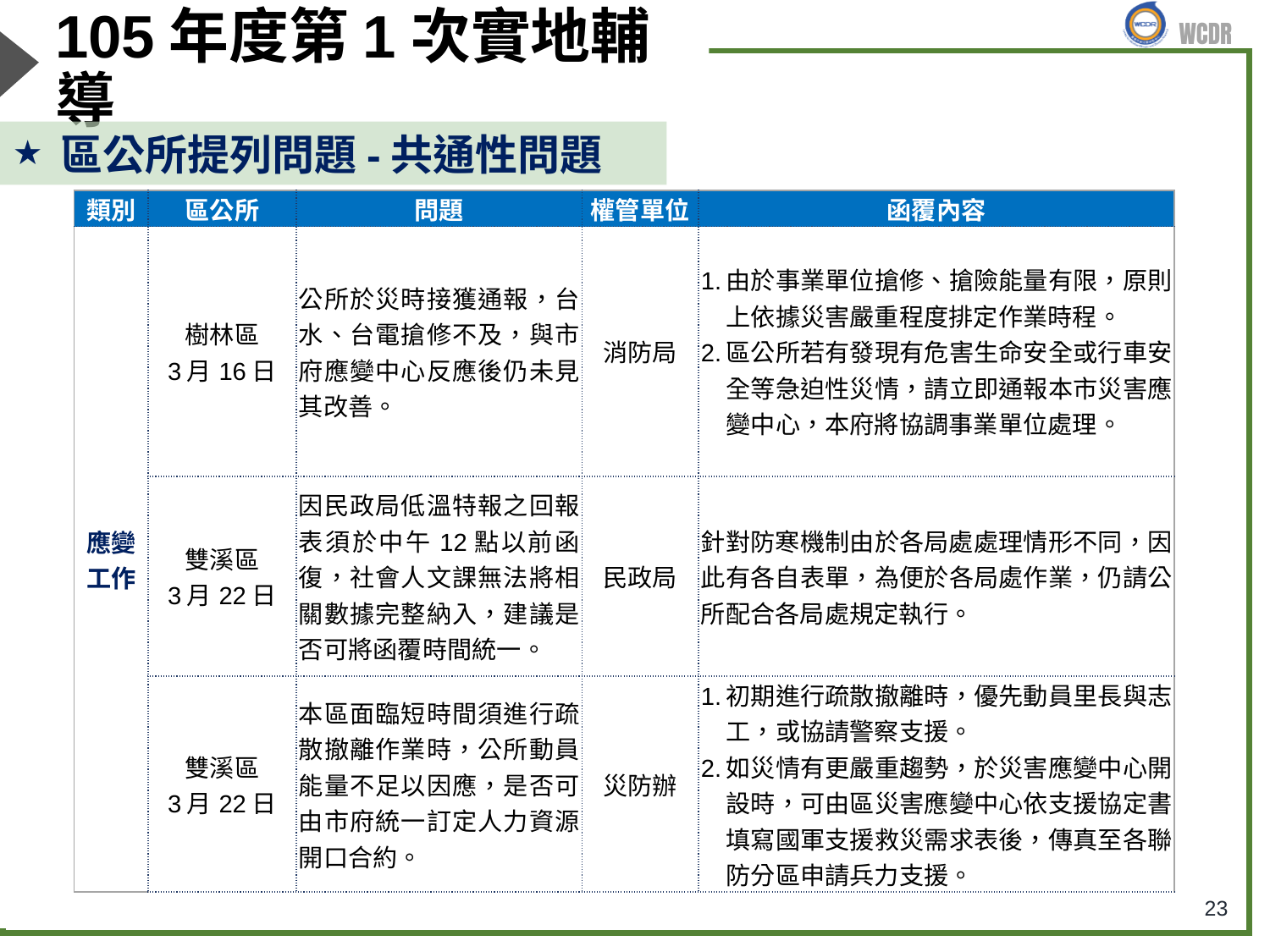

# 105年度第1次實地輔導
區公所提列問題-共通性問題
| 類別 | 區公所 | 問題 | 權管單位 | 函覆內容 |
| --- | --- | --- | --- | --- |
| 應變工作 | 樹林區 3月16日 | 公所於災時接獲通報，台水、台電搶修不及，與市府應變中心反應後仍未見其改善。 | 消防局 | 由於事業單位搶修、搶險能量有限，原則上依據災害嚴重程度排定作業時程。 區公所若有發現有危害生命安全或行車安全等急迫性災情，請立即通報本市災害應變中心，本府將協調事業單位處理。 |
|  | 雙溪區 3月22日 | 因民政局低溫特報之回報表須於中午12點以前函復，社會人文課無法將相關數據完整納入，建議是否可將函覆時間統一。 | 民政局 | 針對防寒機制由於各局處處理情形不同，因此有各自表單，為便於各局處作業，仍請公所配合各局處規定執行。 |
|  | 雙溪區 3月22日 | 本區面臨短時間須進行疏散撤離作業時，公所動員能量不足以因應，是否可由市府統一訂定人力資源開口合約。 | 災防辦 | 初期進行疏散撤離時，優先動員里長與志工，或協請警察支援。 如災情有更嚴重趨勢，於災害應變中心開設時，可由區災害應變中心依支援協定書填寫國軍支援救災需求表後，傳真至各聯防分區申請兵力支援。 |
23